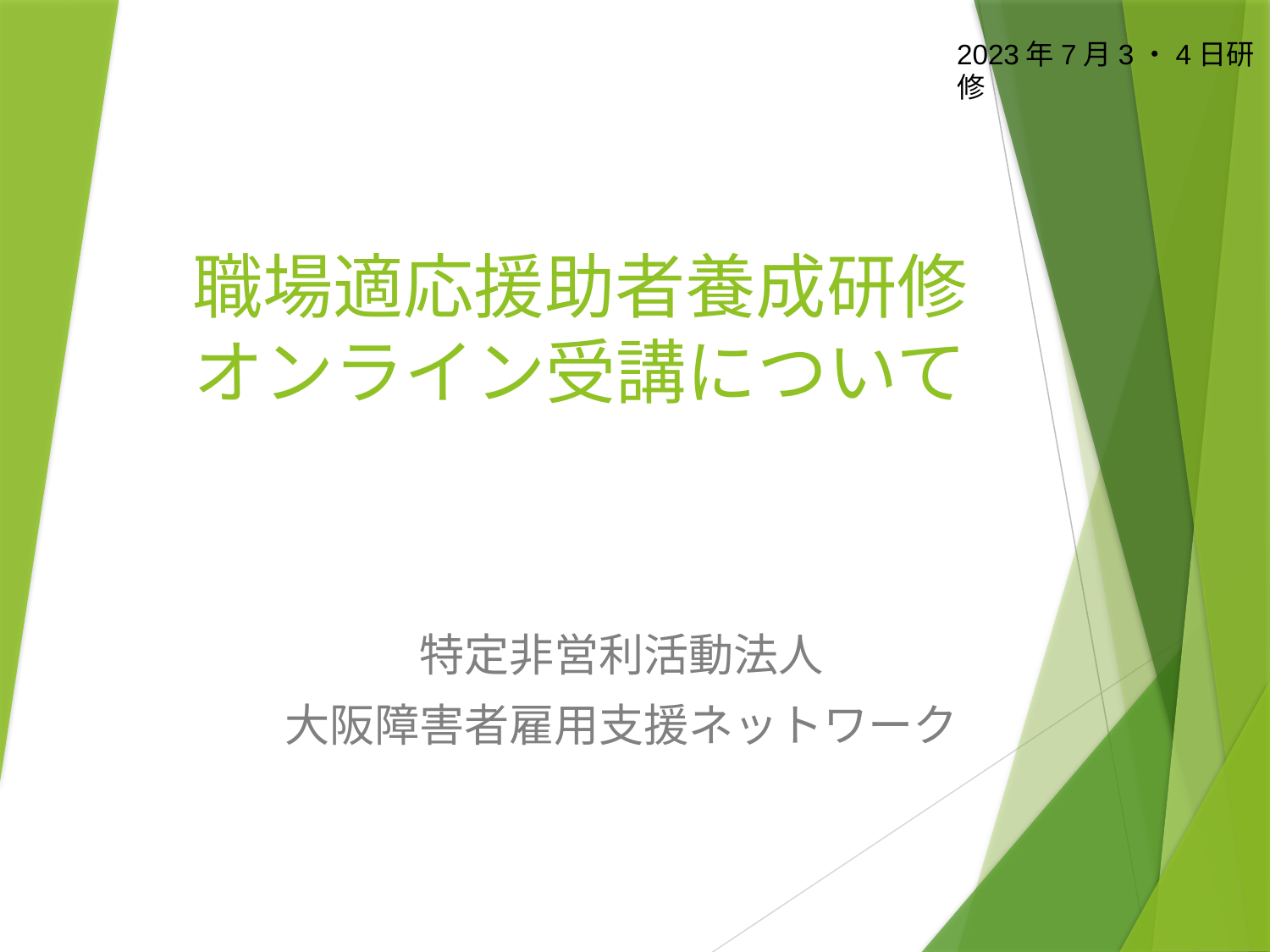

2023年7月3・4日研修
# 職場適応援助者養成研修 オンライン受講について
特定非営利活動法人
大阪障害者雇用支援ネットワーク